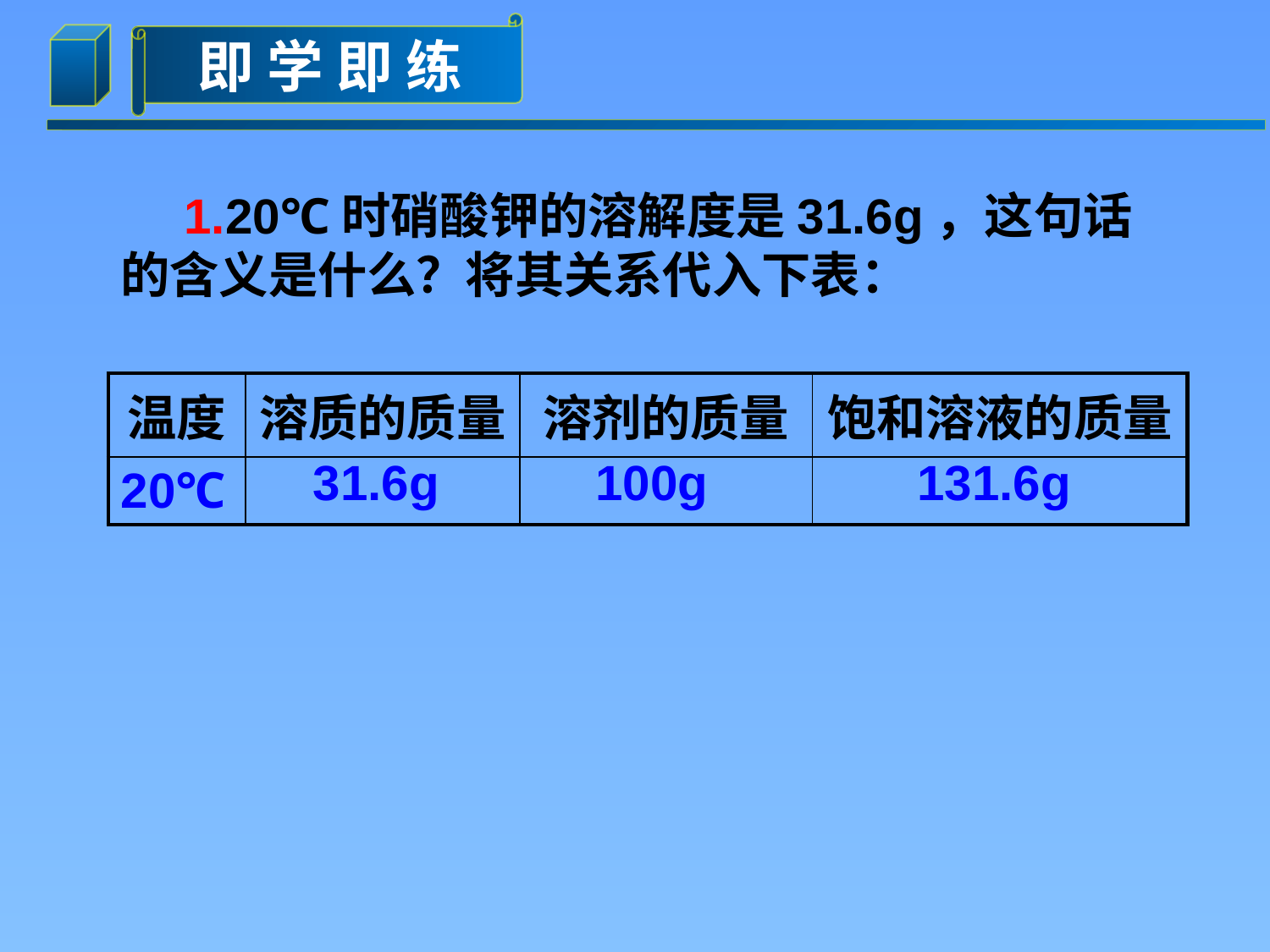

1.20℃时硝酸钾的溶解度是31.6g，这句话的含义是什么？将其关系代入下表：
| 温度 | 溶质的质量 | 溶剂的质量 | 饱和溶液的质量 |
| --- | --- | --- | --- |
| 20℃ |  |  |  |
31.6g
100g
131.6g